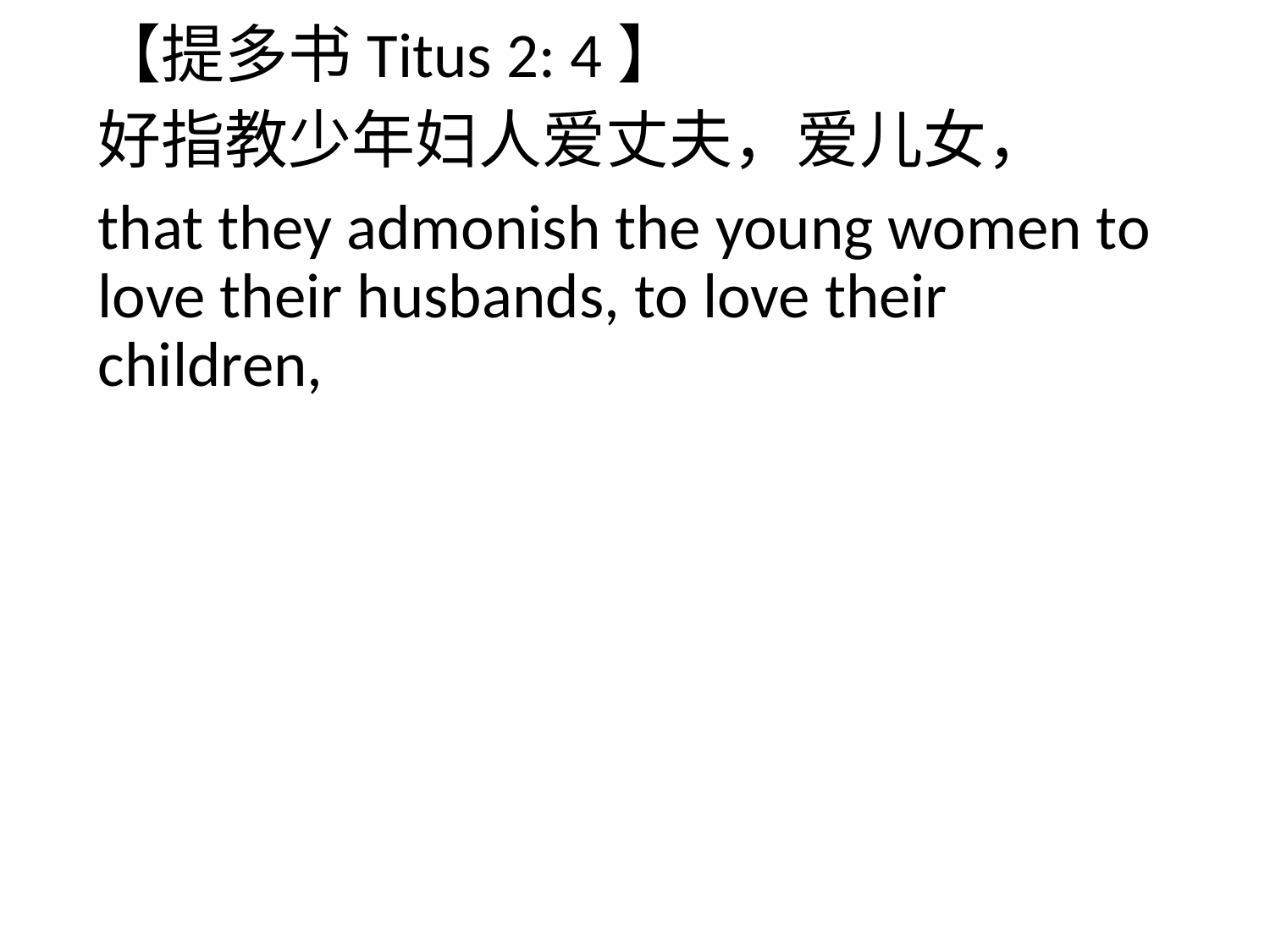

【提多书Titus 2: 4】
好指教少年妇人爱丈夫，爱儿女，
that they admonish the young women to love their husbands, to love their children,